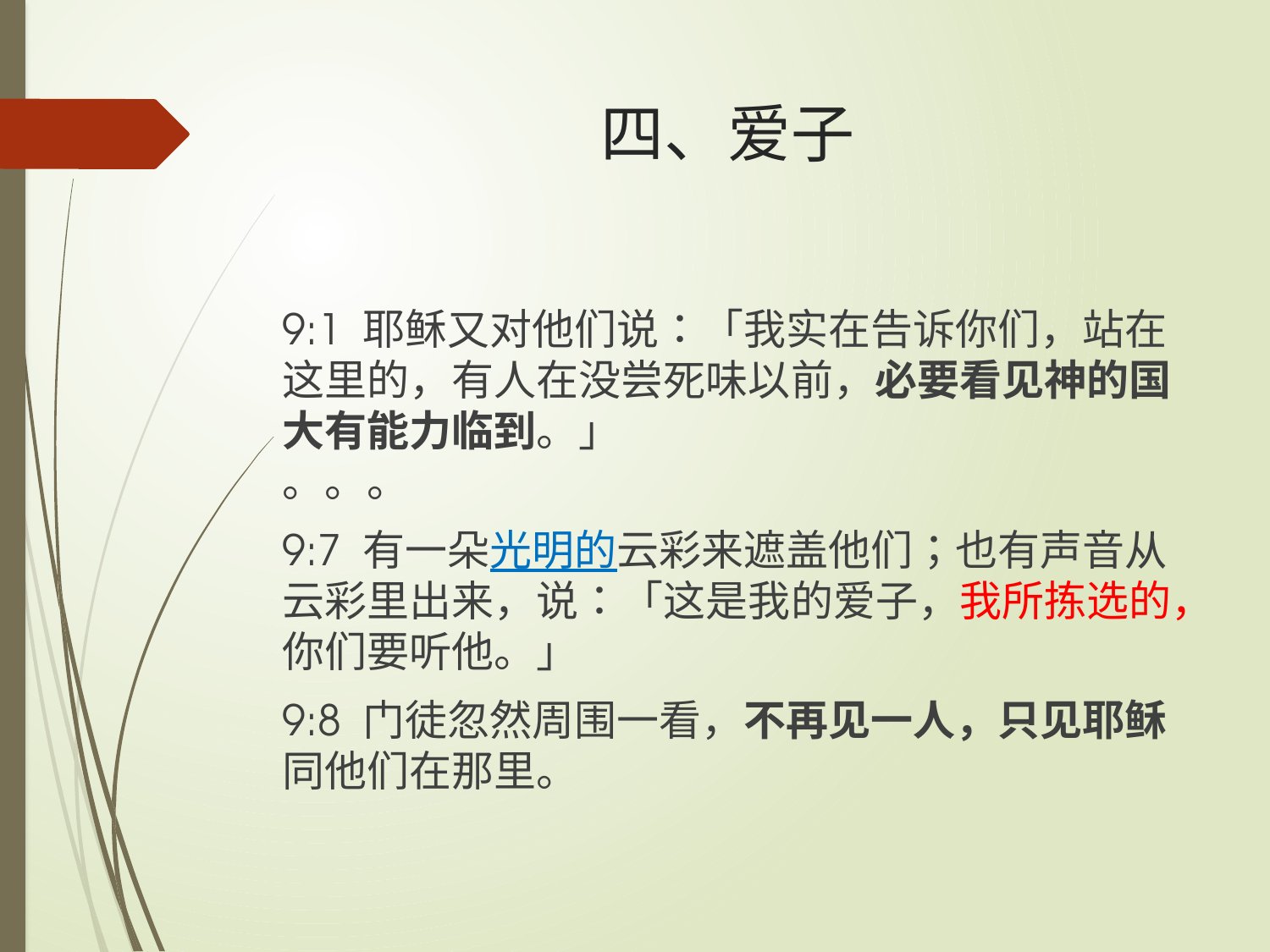

# 四、爱子
9:1 耶稣又对他们说：「我实在告诉你们，站在这里的，有人在没尝死味以前，必要看见神的国大有能力临到。」
。。。
9:7 有一朵光明的云彩来遮盖他们；也有声音从云彩里出来，说：「这是我的爱子，我所拣选的，你们要听他。」
9:8 门徒忽然周围一看，不再见一人，只见耶稣同他们在那里。